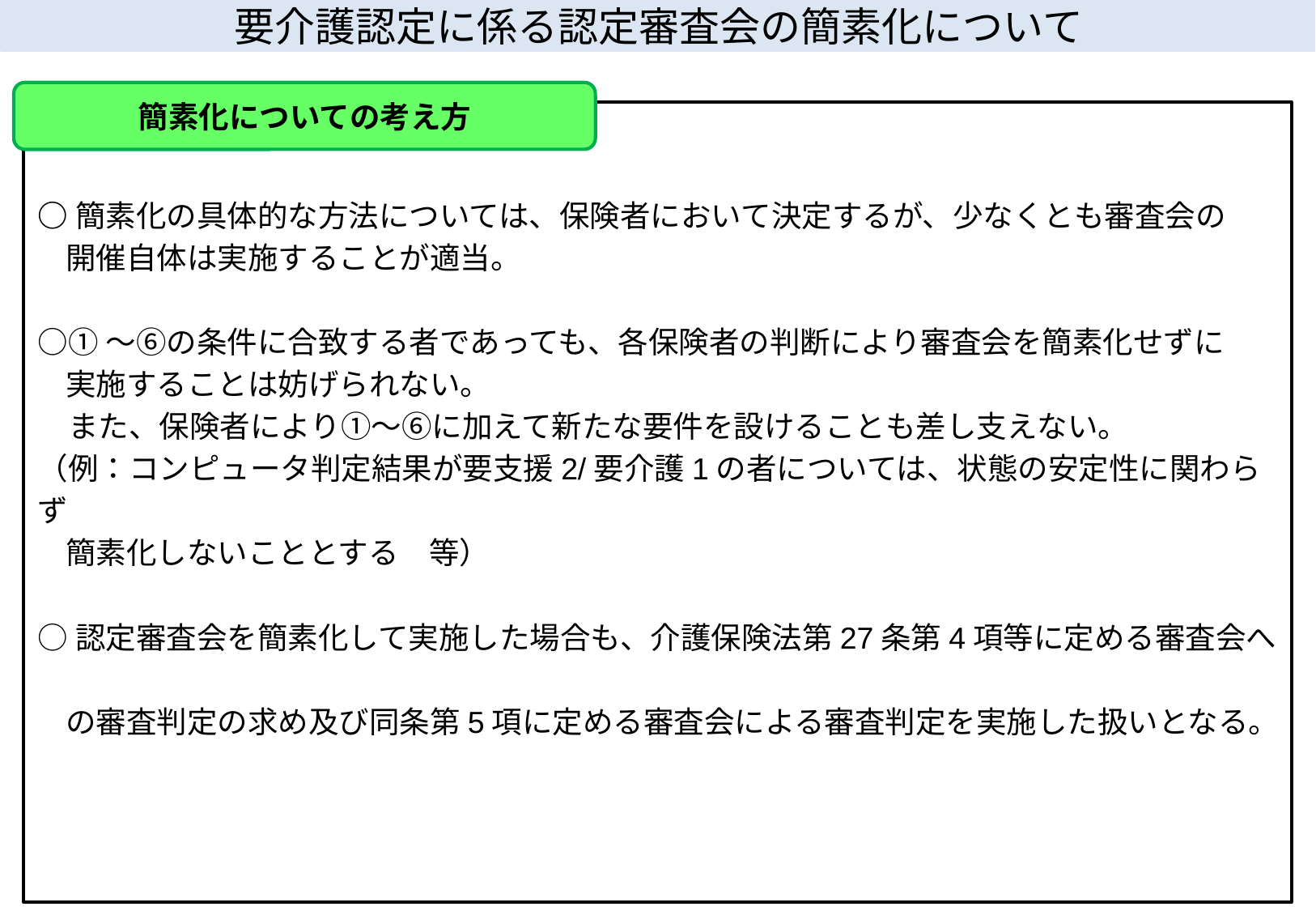

要介護認定に係る認定審査会の簡素化について
簡素化についての考え方

○簡素化の具体的な方法については、保険者において決定するが、少なくとも審査会の
   開催自体は実施することが適当。

○①～⑥の条件に合致する者であっても、各保険者の判断により審査会を簡素化せずに
   実施することは妨げられない。
　また、保険者により①～⑥に加えて新たな要件を設けることも差し支えない。
（例：コンピュータ判定結果が要支援2/要介護1の者については、状態の安定性に関わらず
   簡素化しないこととする　等）

○認定審査会を簡素化して実施した場合も、介護保険法第27条第4項等に定める審査会へ
   の審査判定の求め及び同条第5項に定める審査会による審査判定を実施した扱いとなる。